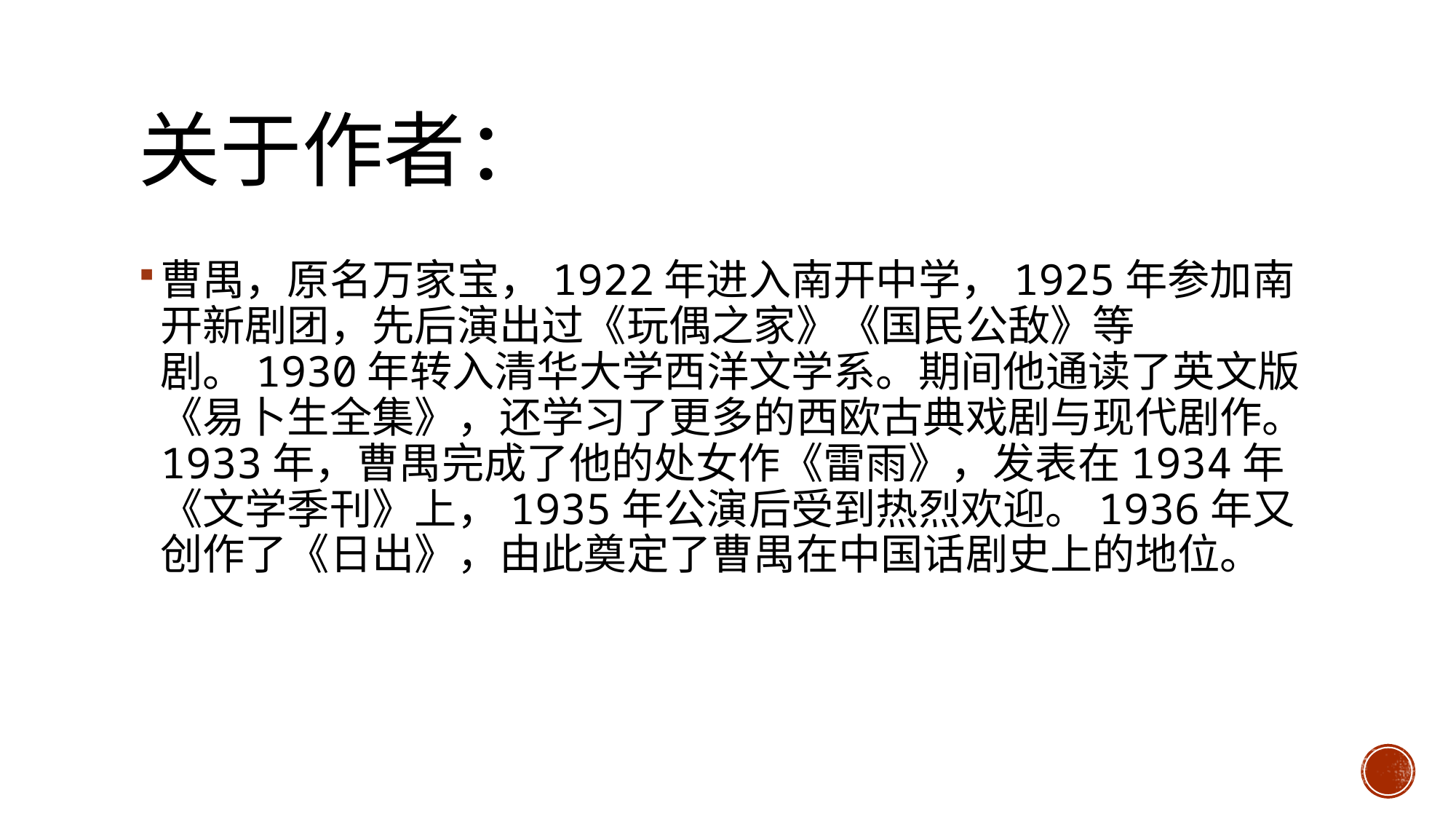

# 关于作者：
曹禺，原名万家宝，1922年进入南开中学，1925年参加南开新剧团，先后演出过《玩偶之家》《国民公敌》等剧。1930年转入清华大学西洋文学系。期间他通读了英文版《易卜生全集》，还学习了更多的西欧古典戏剧与现代剧作。1933年，曹禺完成了他的处女作《雷雨》，发表在1934年《文学季刊》上，1935年公演后受到热烈欢迎。1936年又创作了《日出》，由此奠定了曹禺在中国话剧史上的地位。